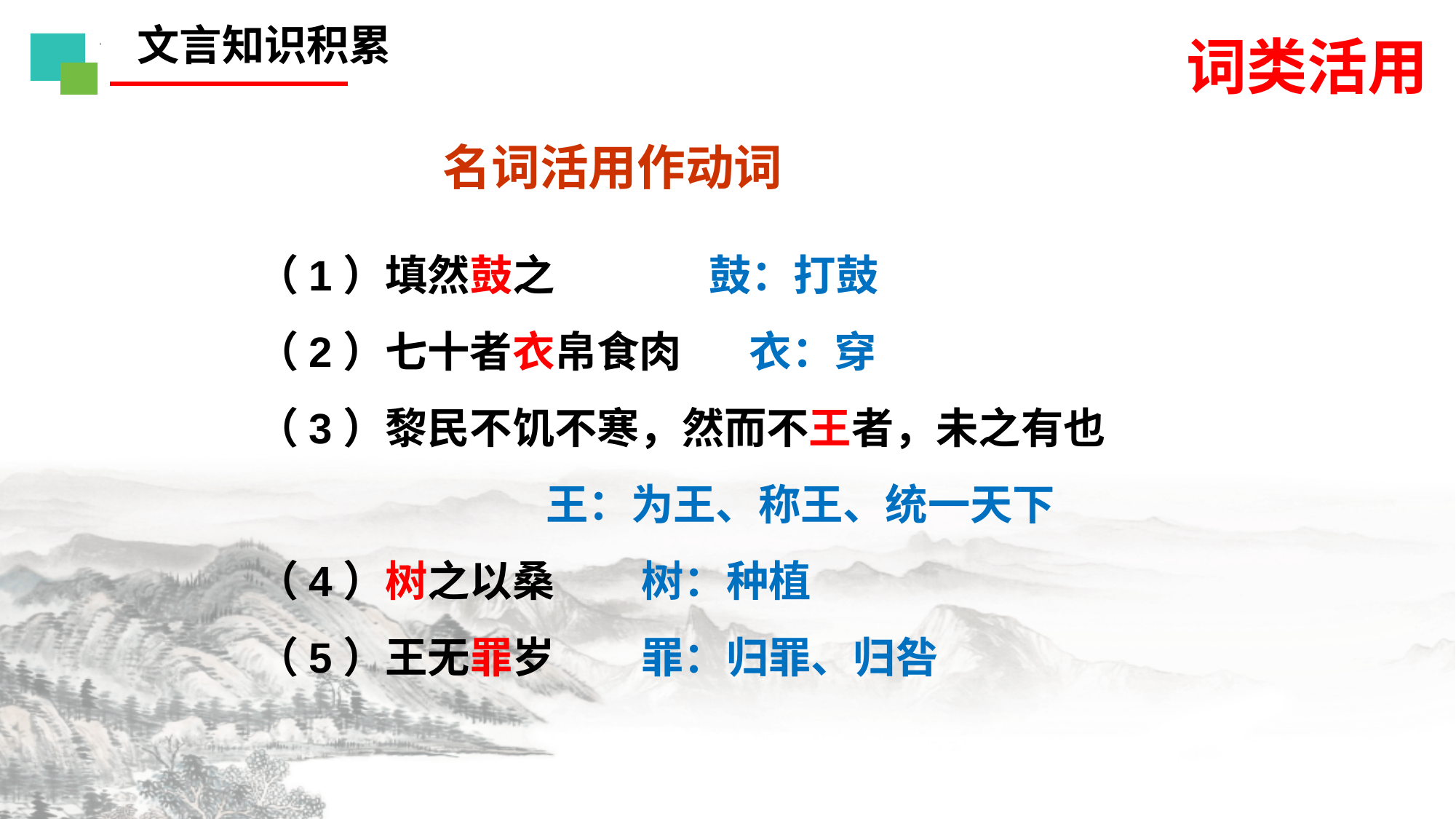

文言知识积累
词类活用

名词活用作动词
（1）填然鼓之                鼓：打鼓
（2）七十者衣帛食肉       衣：穿
（3）黎民不饥不寒，然而不王者，未之有也
                             王：为王、称王、统一天下
（4）树之以桑         树：种植
（5）王无罪岁         罪：归罪、归咎